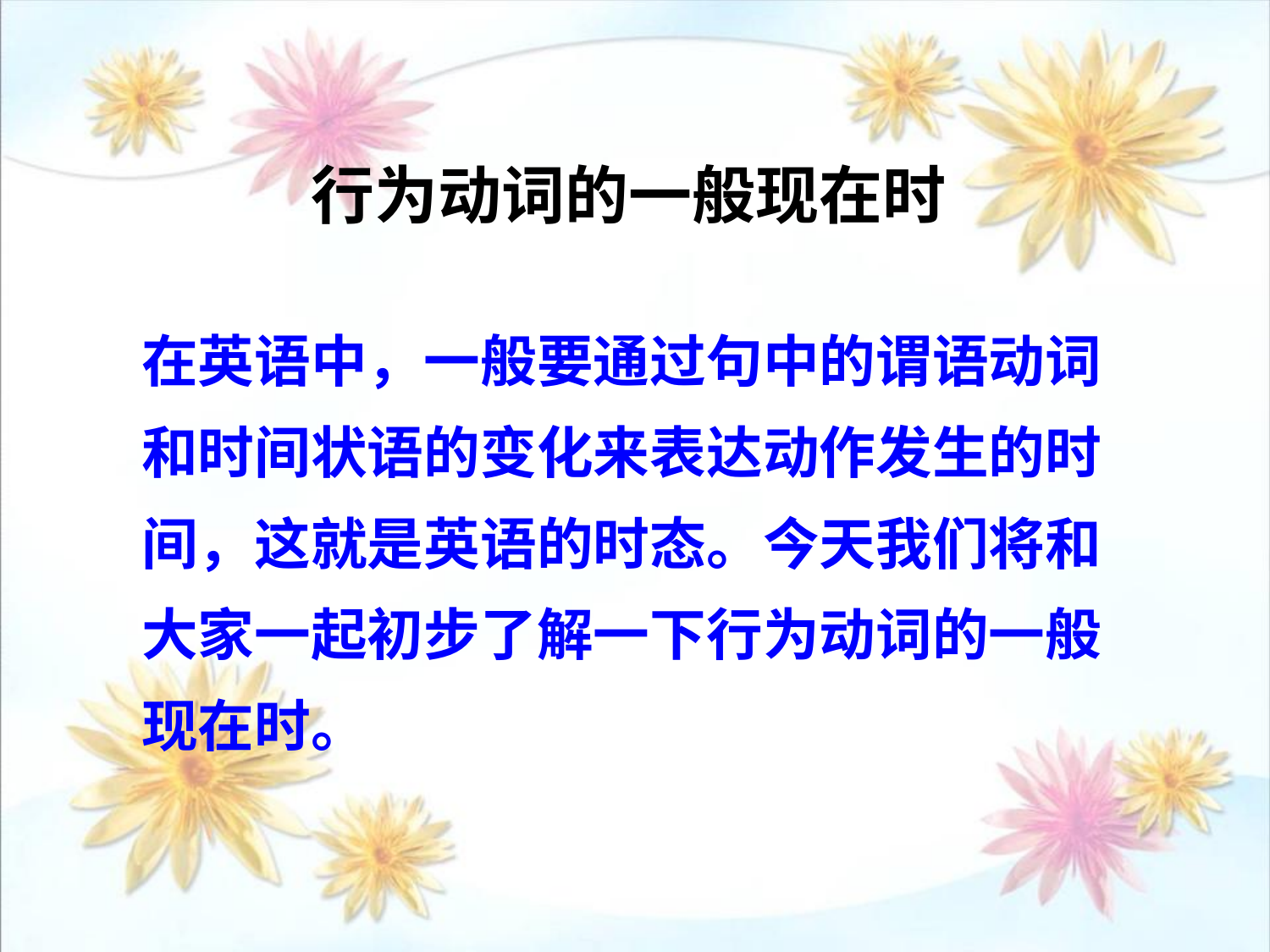

行为动词的一般现在时
在英语中，一般要通过句中的谓语动词和时间状语的变化来表达动作发生的时间，这就是英语的时态。今天我们将和大家一起初步了解一下行为动词的一般现在时。